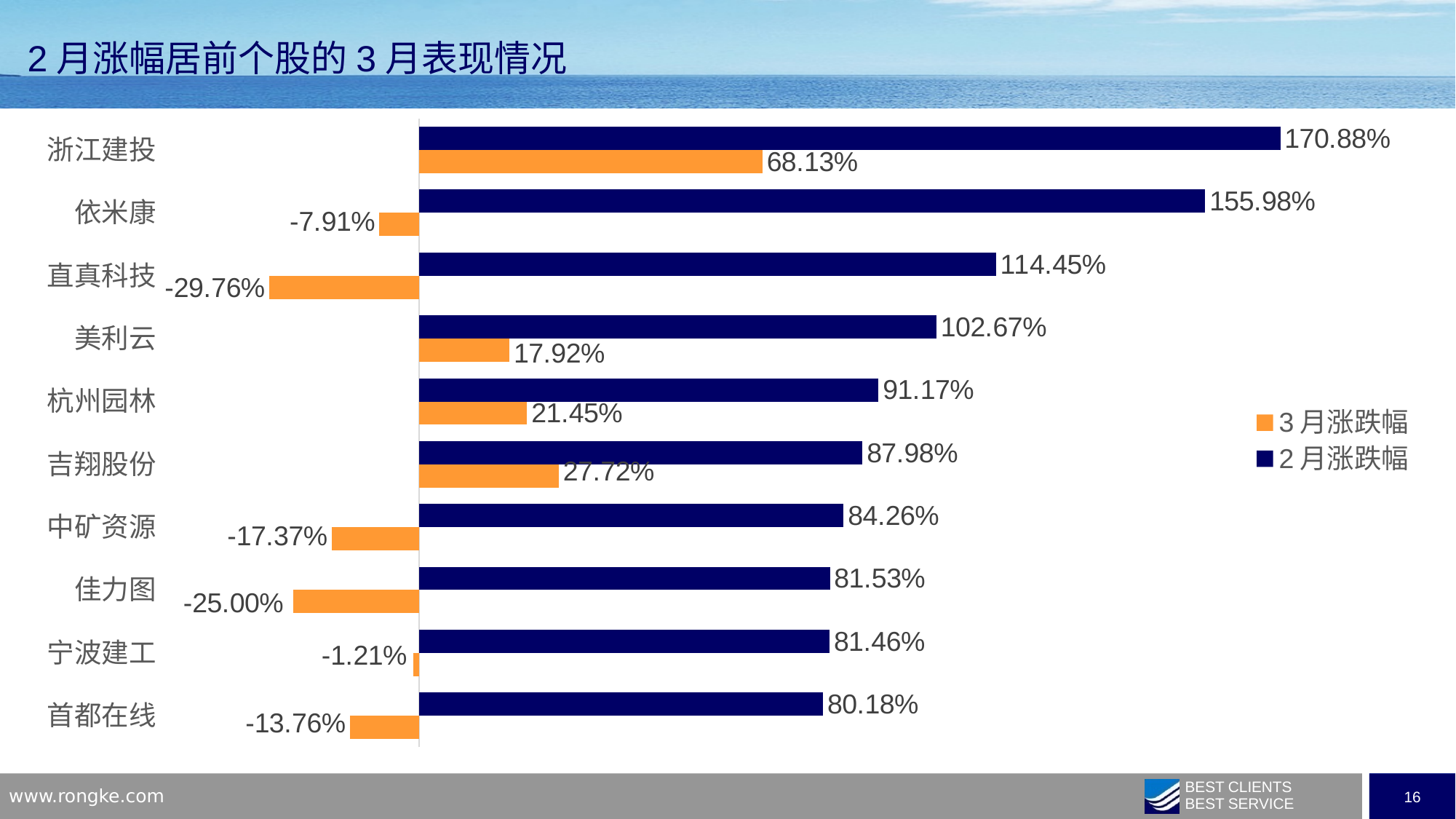

2月涨幅居前个股的3月表现情况

### Chart

| Category | 2月涨跌幅 | 3月涨跌幅 |
|---|---|---|
| 浙江建投 | 1.708812 | 0.681282 |
| 依米康 | 1.5598230000000002 | -0.079054 |
| 直真科技 | 1.144491 | -0.297586 |
| 美利云 | 1.02673 | 0.179209 |
| 杭州园林 | 0.9117449999999999 | 0.21448899999999999 |
| 吉翔股份 | 0.879825 | 0.277182 |
| 中矿资源 | 0.842564 | -0.17367100000000002 |
| 佳力图 | 0.815296 | -0.25 |
| 宁波建工 | 0.814634 | -0.012097 |
| 首都在线 | 0.801766 | -0.13763899999999998 |